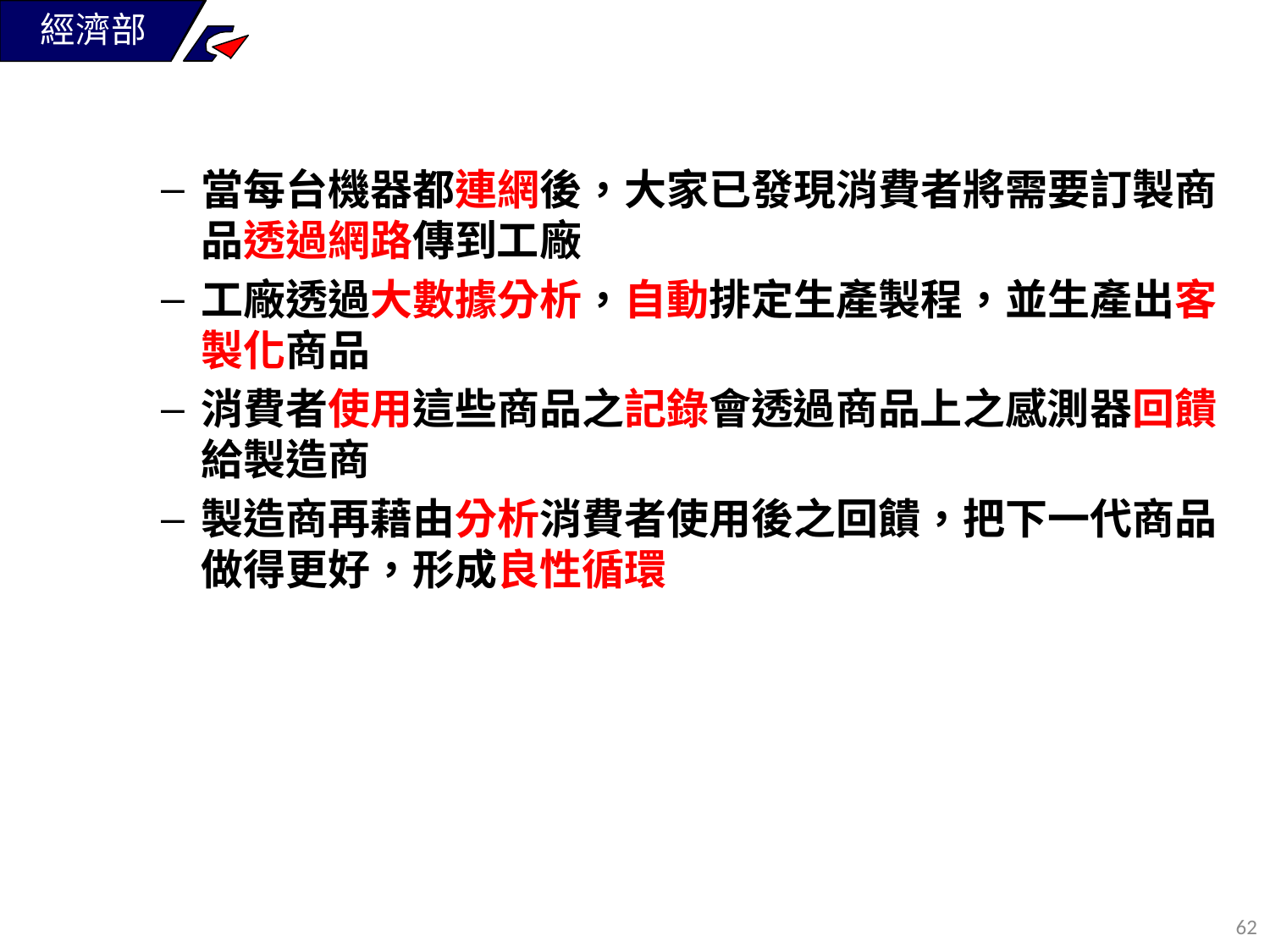

當每台機器都連網後，大家已發現消費者將需要訂製商品透過網路傳到工廠
工廠透過大數據分析，自動排定生產製程，並生產出客製化商品
消費者使用這些商品之記錄會透過商品上之感測器回饋給製造商
製造商再藉由分析消費者使用後之回饋，把下一代商品做得更好，形成良性循環

62